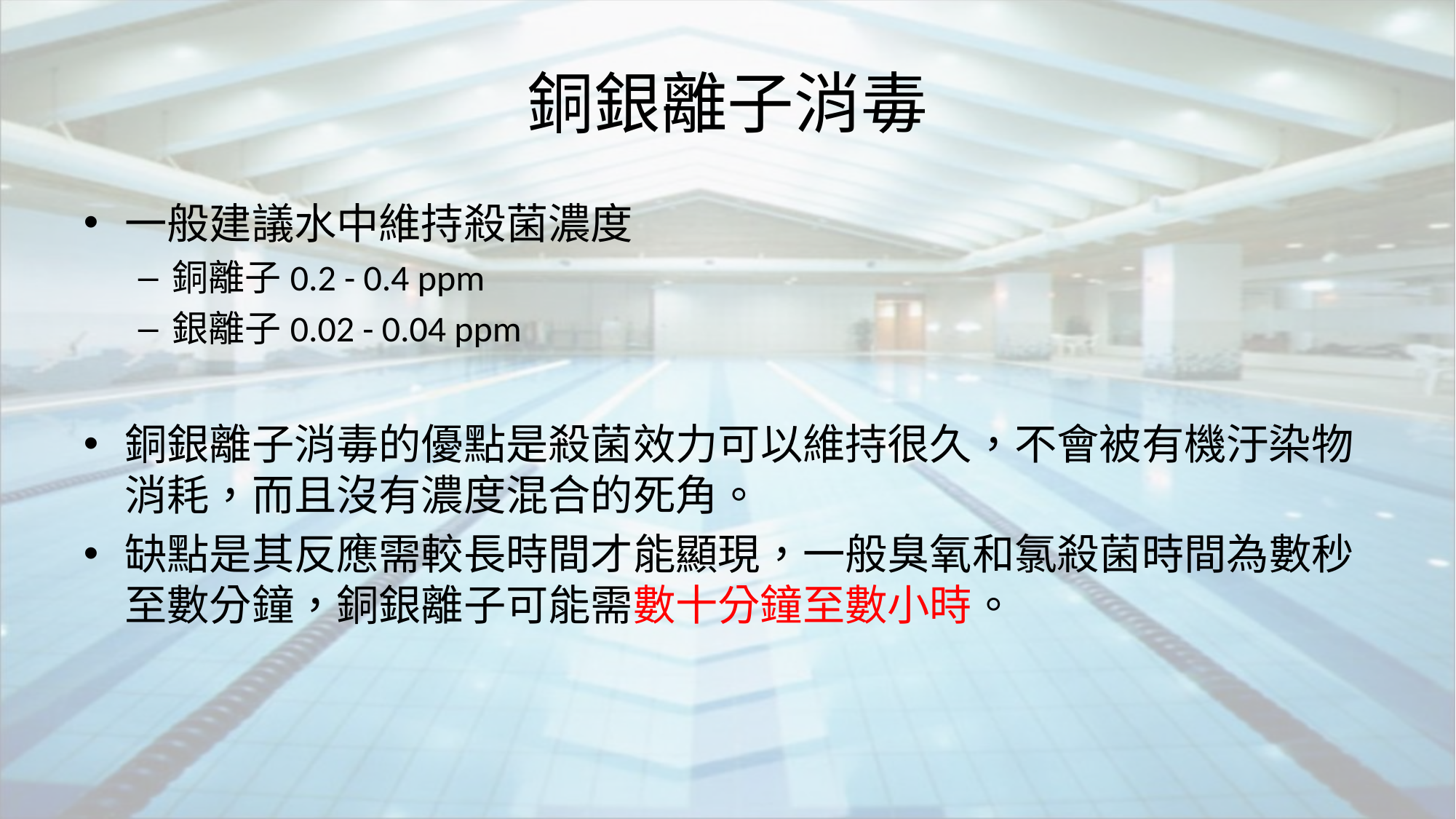

# 銅銀離子消毒
一般建議水中維持殺菌濃度
銅離子0.2 - 0.4 ppm
銀離子0.02 - 0.04 ppm

銅銀離子消毒的優點是殺菌效力可以維持很久，不會被有機汙染物消耗，而且沒有濃度混合的死角。
缺點是其反應需較長時間才能顯現，一般臭氧和氯殺菌時間為數秒至數分鐘，銅銀離子可能需數十分鐘至數小時。